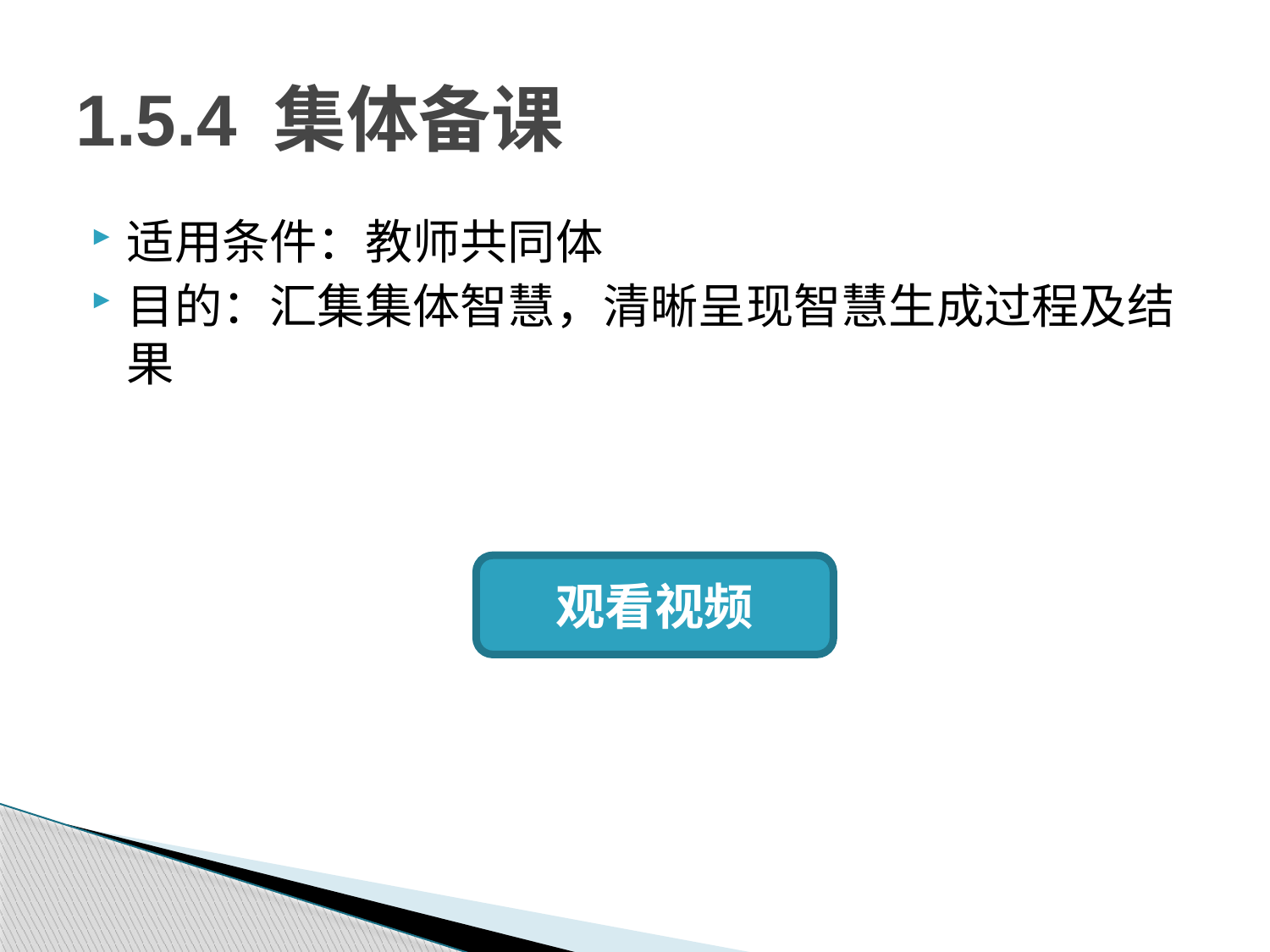

# 1.5.4 集体备课
适用条件：教师共同体
目的：汇集集体智慧，清晰呈现智慧生成过程及结果
观看视频